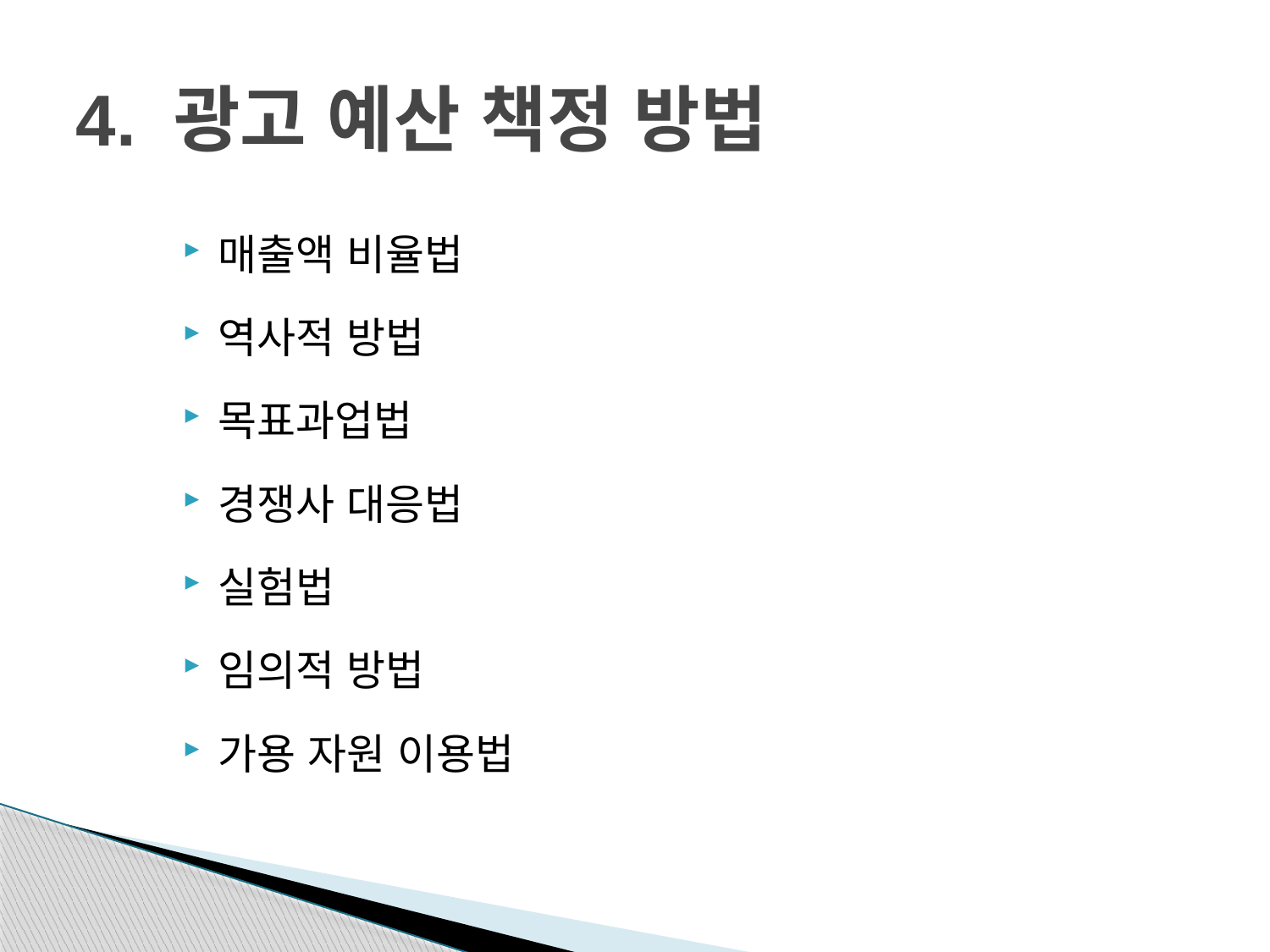

# 4. 광고 예산 책정 방법
매출액 비율법
역사적 방법
목표과업법
경쟁사 대응법
실험법
임의적 방법
가용 자원 이용법